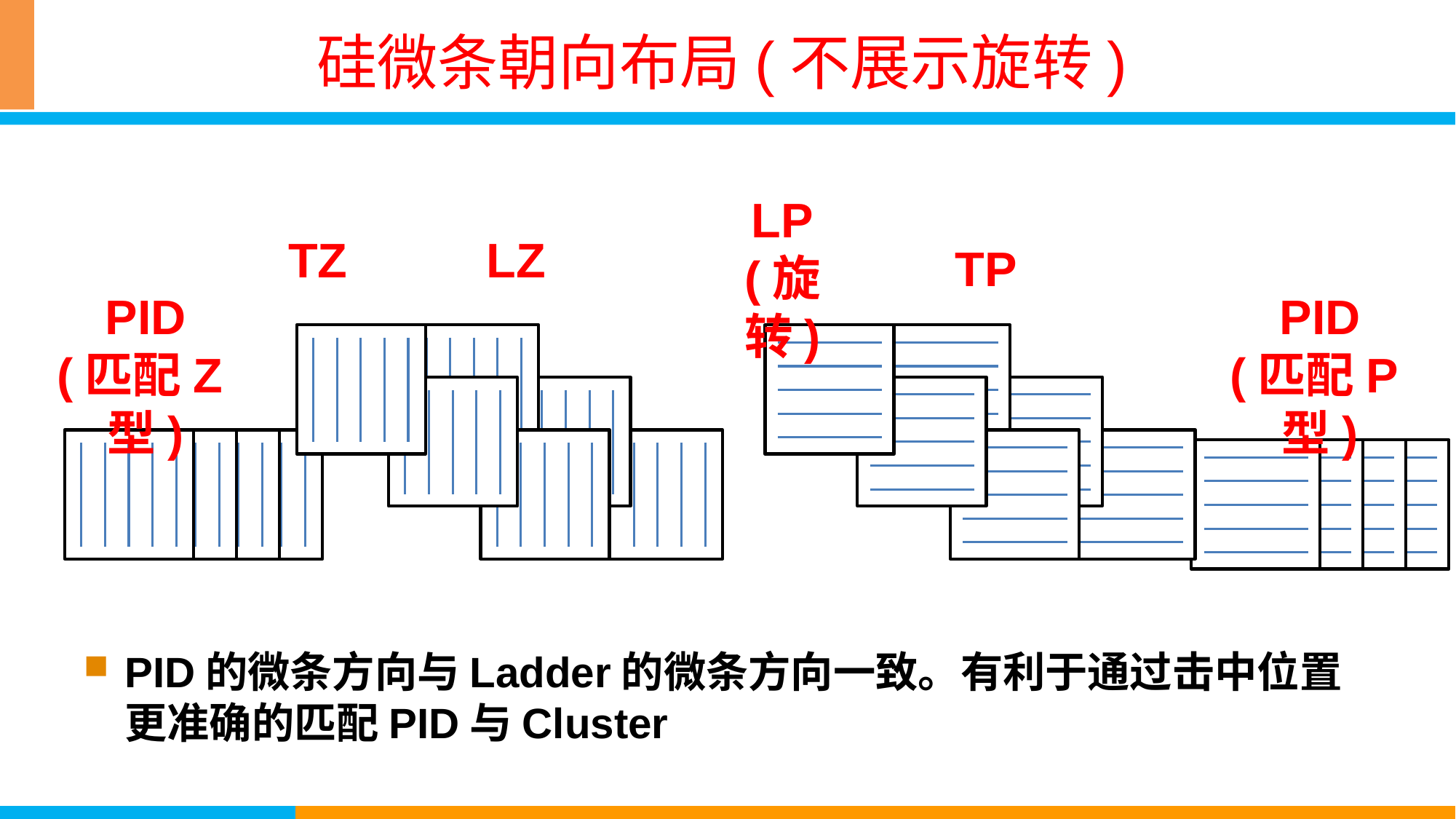

# 硅微条朝向布局(不展示旋转)
LP
(旋转)
TZ
LZ
TP
PID
(匹配Z型)
PID
(匹配P型)

PID的微条方向与Ladder的微条方向一致。有利于通过击中位置更准确的匹配PID与Cluster